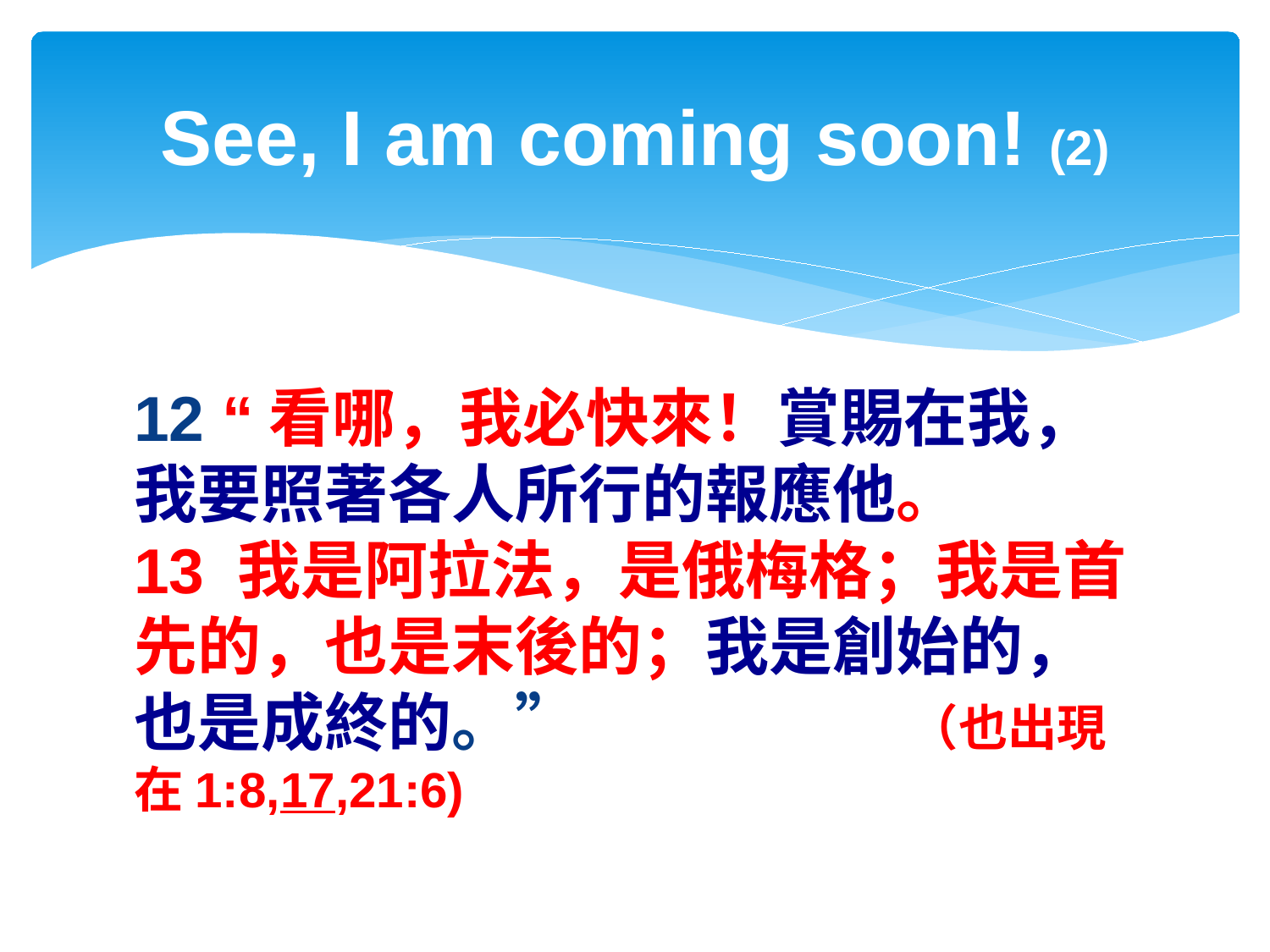

# See, I am coming soon! (2)
12 “看哪，我必快來！賞賜在我，我要照著各人所行的報應他。 13 我是阿拉法，是俄梅格；我是首先的，也是末後的；我是創始的，也是成終的。”                       （也出現在1:8,17,21:6)